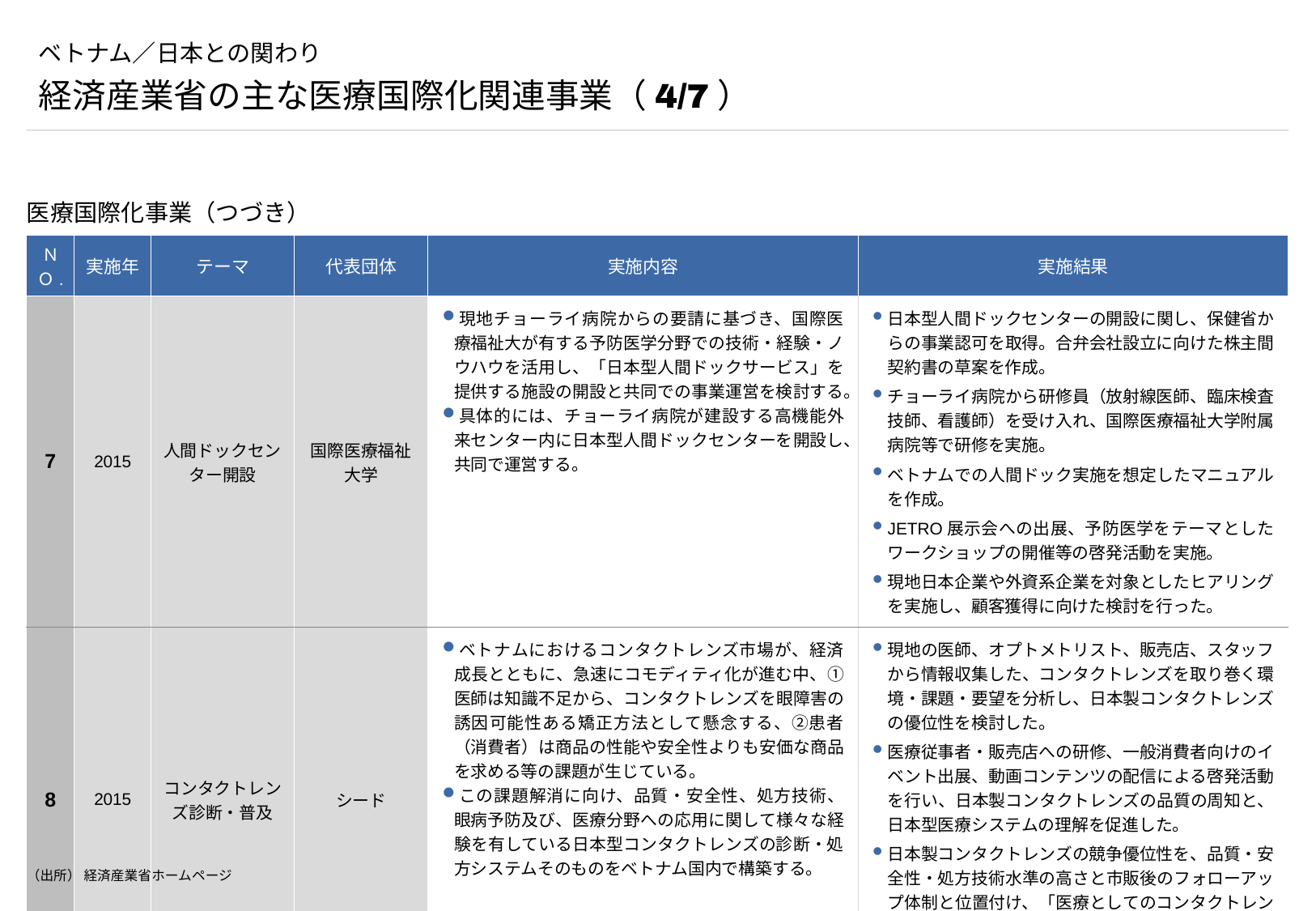

# ベトナム／日本との関わり
経済産業省の主な医療国際化関連事業（4/7）
医療国際化事業（つづき）
| ＮＯ. | 実施年 | テーマ | 代表団体 | 実施内容 | 実施結果 |
| --- | --- | --- | --- | --- | --- |
| 7 | 2015 | 人間ドックセンター開設 | 国際医療福祉大学 | 現地チョーライ病院からの要請に基づき、国際医療福祉大が有する予防医学分野での技術・経験・ノウハウを活用し、「日本型人間ドックサービス」を提供する施設の開設と共同での事業運営を検討する。 具体的には、チョーライ病院が建設する高機能外来センター内に日本型人間ドックセンターを開設し、共同で運営する。 | 日本型人間ドックセンターの開設に関し、保健省からの事業認可を取得。合弁会社設立に向けた株主間契約書の草案を作成。 チョーライ病院から研修員（放射線医師、臨床検査技師、看護師）を受け入れ、国際医療福祉大学附属病院等で研修を実施。 ベトナムでの人間ドック実施を想定したマニュアルを作成。 JETRO展示会への出展、予防医学をテーマとしたワークショップの開催等の啓発活動を実施。 現地日本企業や外資系企業を対象としたヒアリングを実施し、顧客獲得に向けた検討を行った。 |
| 8 | 2015 | コンタクトレンズ診断・普及 | シード | ベトナムにおけるコンタクトレンズ市場が、経済成長とともに、急速にコモディティ化が進む中、①医師は知識不足から、コンタクトレンズを眼障害の誘因可能性ある矯正方法として懸念する、②患者（消費者）は商品の性能や安全性よりも安価な商品を求める等の課題が生じている。 この課題解消に向け、品質・安全性、処方技術、眼病予防及び、医療分野への応用に関して様々な経験を有している日本型コンタクトレンズの診断・処方システムそのものをベトナム国内で構築する。 | 現地の医師、オプトメトリスト、販売店、スタッフから情報収集した、コンタクトレンズを取り巻く環境・課題・要望を分析し、日本製コンタクトレンズの優位性を検討した。 医療従事者・販売店への研修、一般消費者向けのイベント出展、動画コンテンツの配信による啓発活動を行い、日本製コンタクトレンズの品質の周知と、日本型医療システムの理解を促進した。 日本製コンタクトレンズの競争優位性を、品質・安全性・処方技術水準の高さと市販後のフォローアップ体制と位置付け、「医療としてのコンタクトレンズ」、「一般向けのコンタクトレンズ」に市場を分類し、事業モデルを構築した。 |
（出所） 経済産業省ホームページ